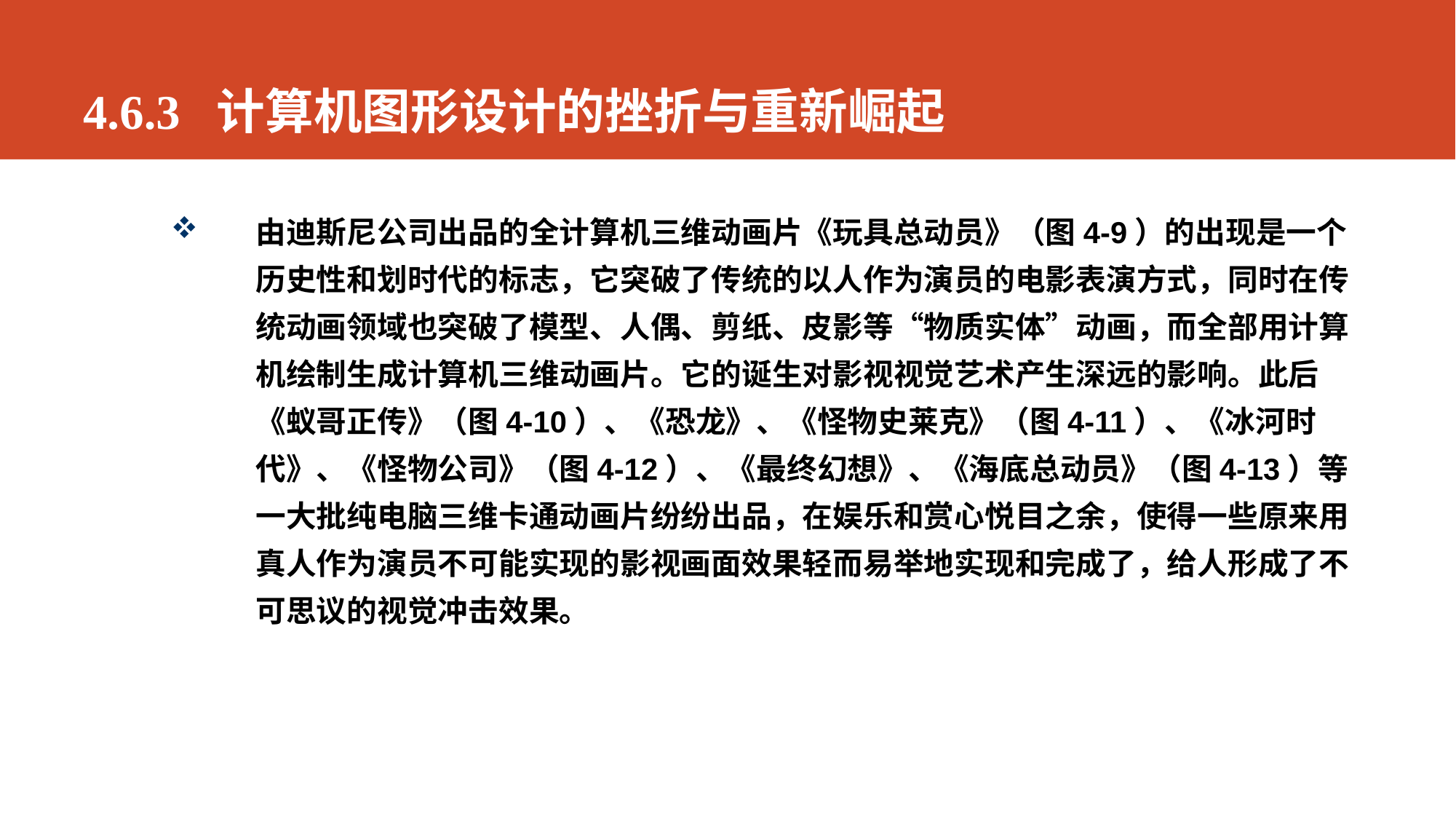

# 4.6.3  计算机图形设计的挫折与重新崛起
由迪斯尼公司出品的全计算机三维动画片《玩具总动员》（图4-9）的出现是一个历史性和划时代的标志，它突破了传统的以人作为演员的电影表演方式，同时在传统动画领域也突破了模型、人偶、剪纸、皮影等“物质实体”动画，而全部用计算机绘制生成计算机三维动画片。它的诞生对影视视觉艺术产生深远的影响。此后《蚁哥正传》（图4-10）、《恐龙》、《怪物史莱克》（图4-11）、《冰河时代》、《怪物公司》（图4-12）、《最终幻想》、《海底总动员》（图4-13）等一大批纯电脑三维卡通动画片纷纷出品，在娱乐和赏心悦目之余，使得一些原来用真人作为演员不可能实现的影视画面效果轻而易举地实现和完成了，给人形成了不可思议的视觉冲击效果。